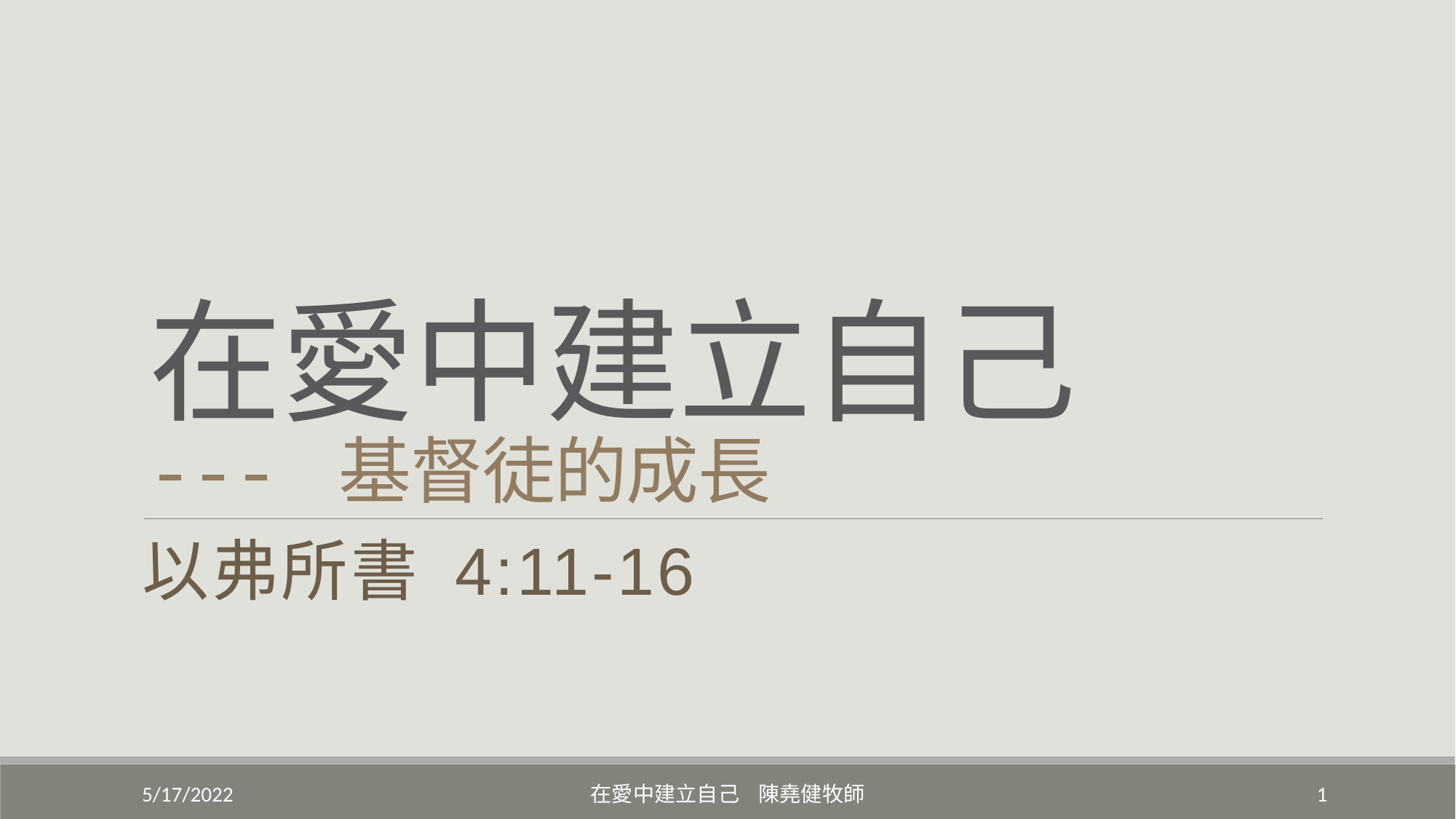

# 在愛中建立自己 --- 基督徒的成長
以弗所書 4:11-16
5/17/2022
在愛中建立自己    陳堯健牧師
1